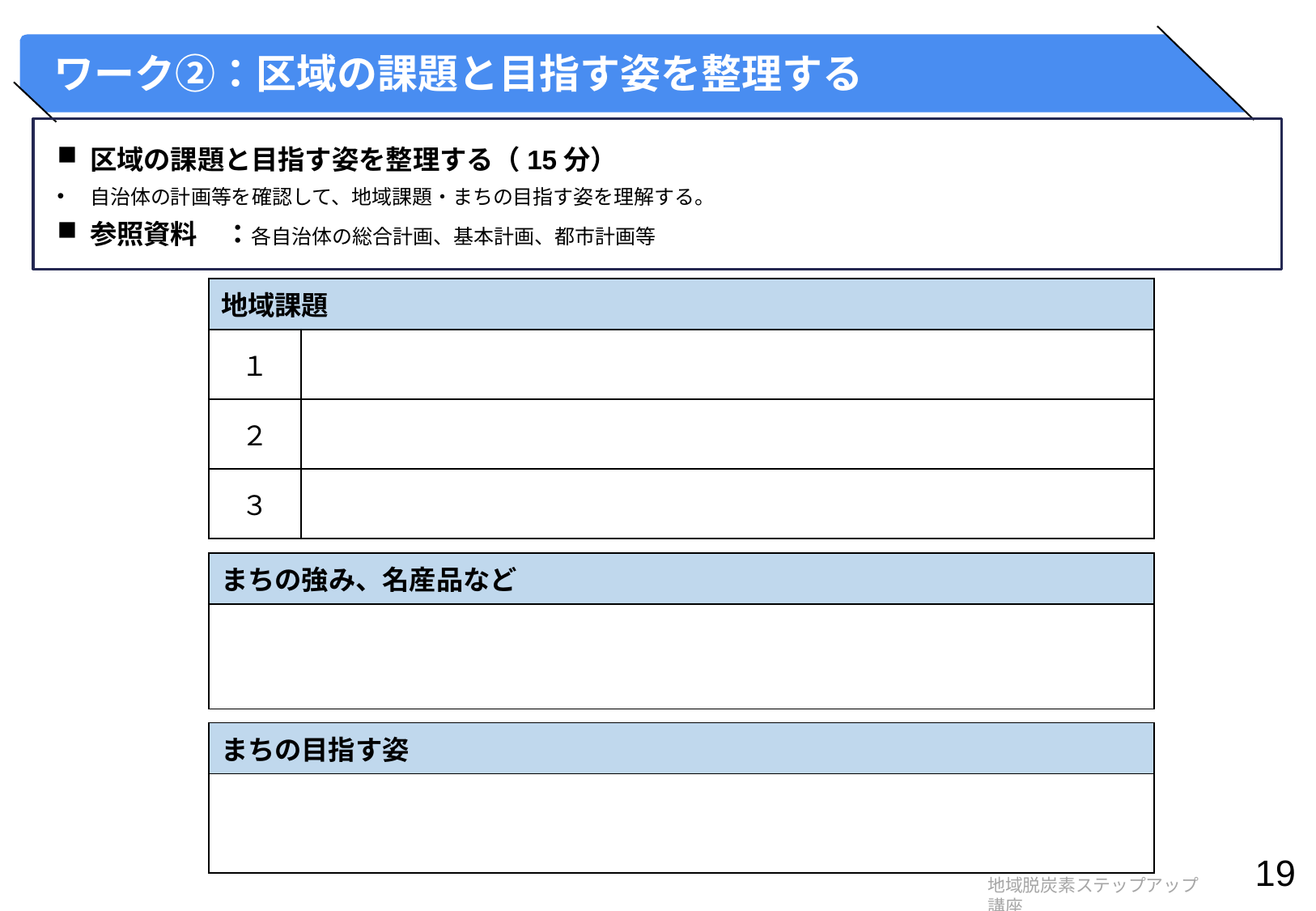

# ワーク②：区域の課題と目指す姿を整理する
区域の課題と目指す姿を整理する（15分）
自治体の計画等を確認して、地域課題・まちの目指す姿を理解する。
参照資料　：各自治体の総合計画、基本計画、都市計画等
| 地域課題 |  |
| --- | --- |
| １ |  |
| ２ |  |
| ３ |  |
| まちの強み、名産品など |
| --- |
|  |
| まちの目指す姿 |
| --- |
|  |